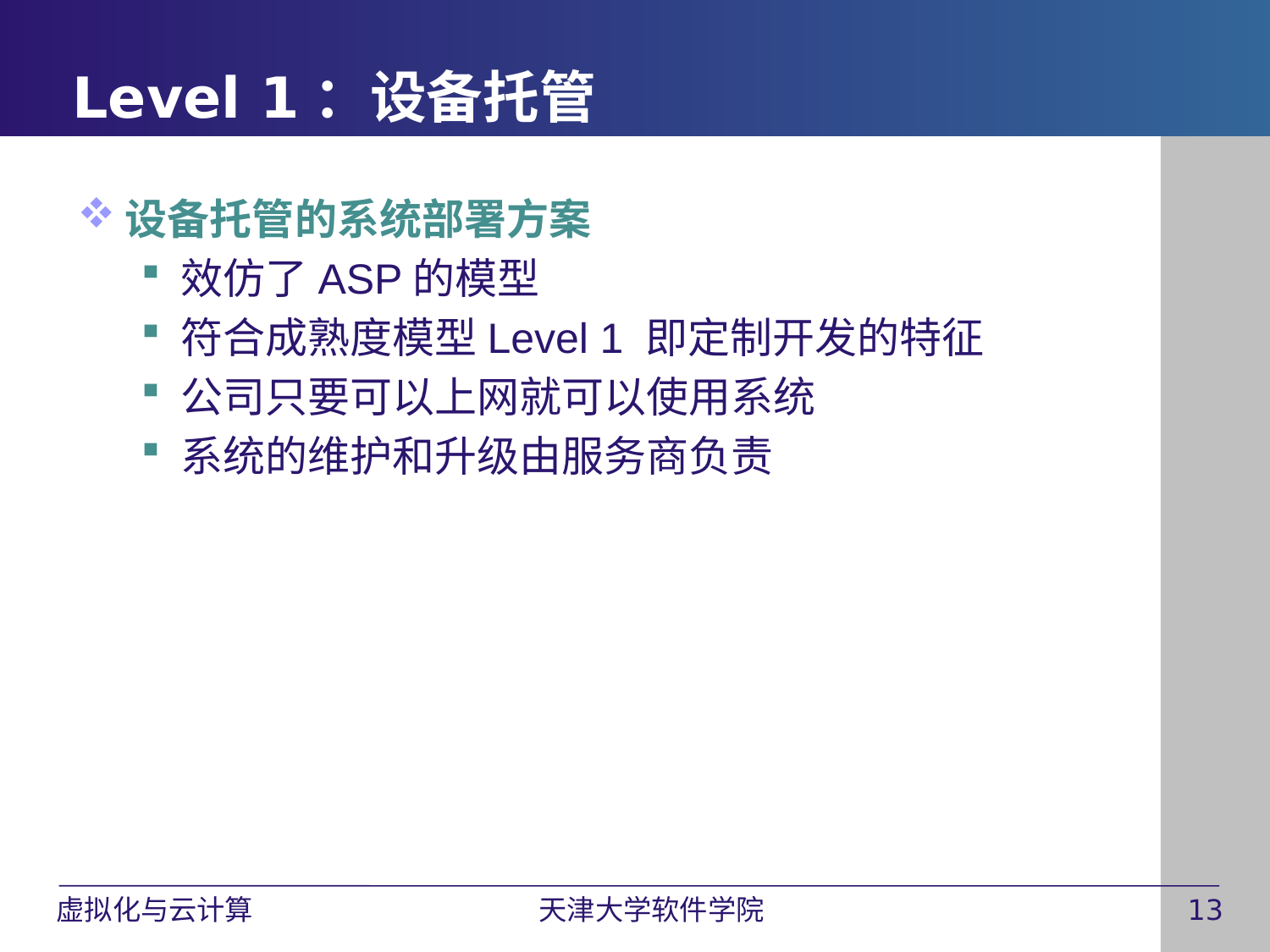

# Level 1：设备托管
设备托管的系统部署方案
效仿了ASP的模型
符合成熟度模型Level 1 即定制开发的特征
公司只要可以上网就可以使用系统
系统的维护和升级由服务商负责